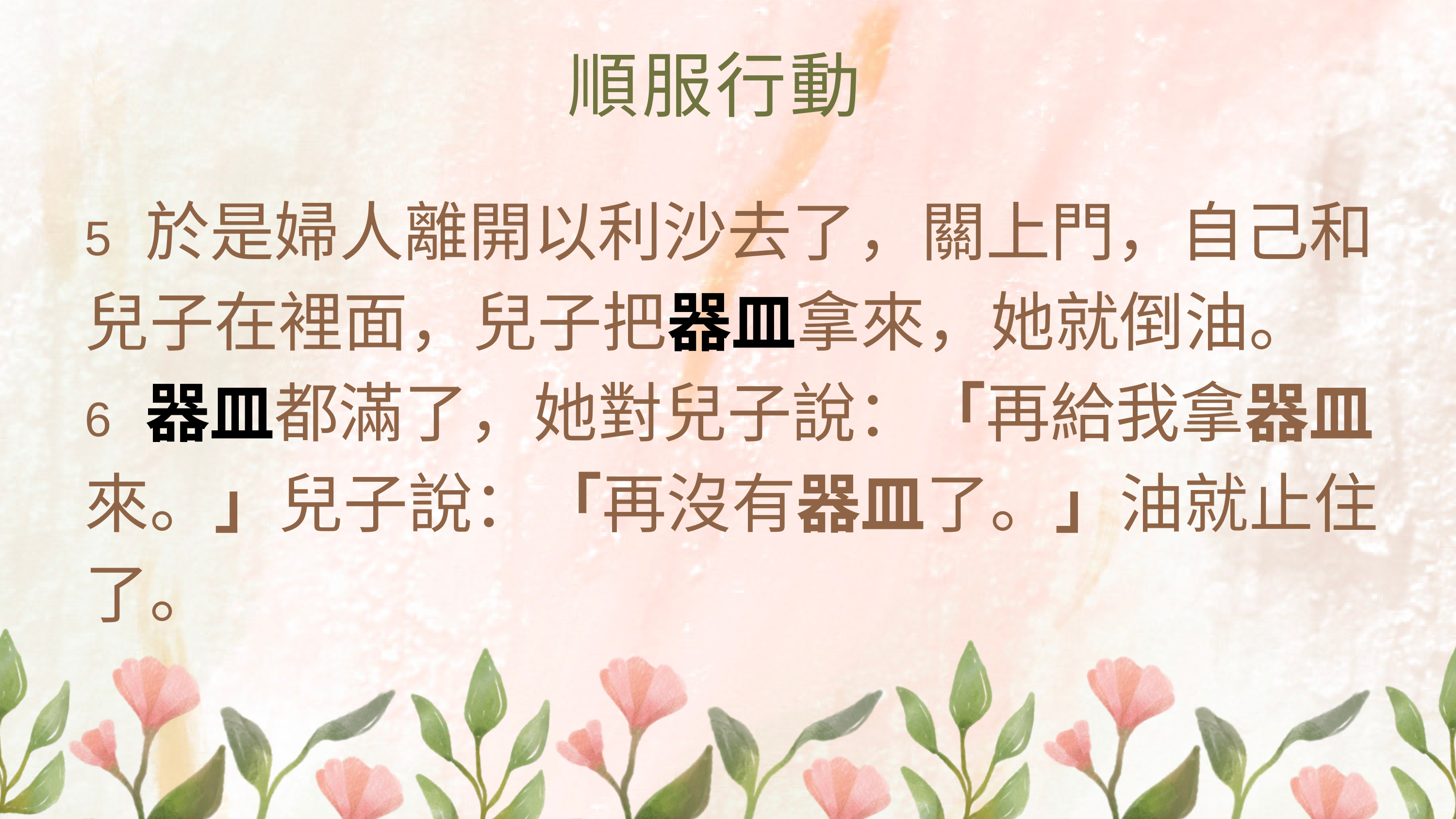

順服行動
5 於是婦人離開以利沙去了，關上門，自己和兒子在裡面，兒子把器皿拿來，她就倒油。
6 器皿都滿了，她對兒子說：「再給我拿器皿來。」兒子說：「再沒有器皿了。」油就止住了。